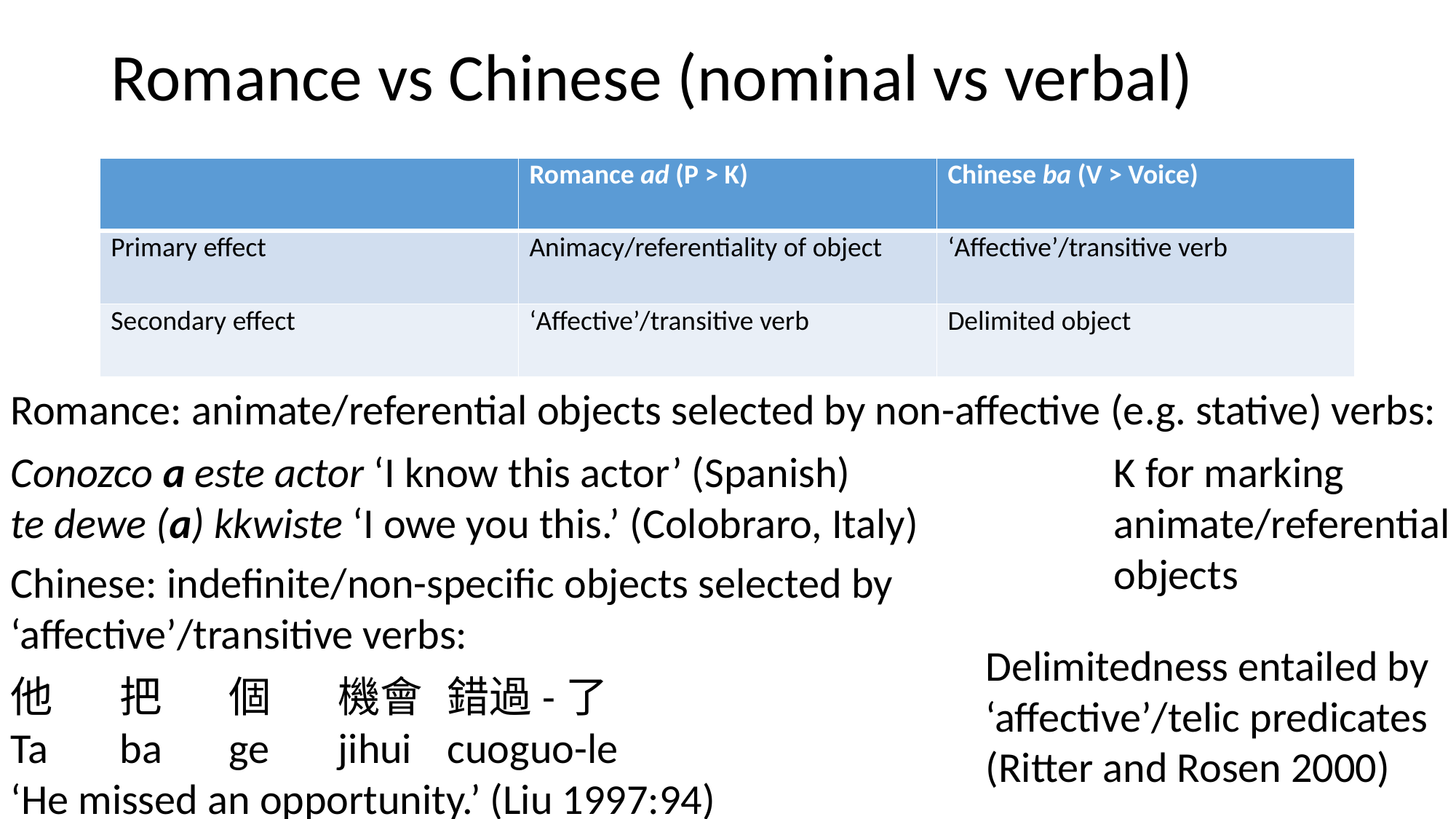

# Romance vs Chinese (nominal vs verbal)
|  | Romance ad (P > K) | Chinese ba (V > Voice) |
| --- | --- | --- |
| Primary effect | Animacy/referentiality of object | ‘Affective’/transitive verb |
| Secondary effect | ‘Affective’/transitive verb | Delimited object |
Romance: animate/referential objects selected by non-affective (e.g. stative) verbs:
Conozco a este actor ‘I know this actor’ (Spanish)
te dewe (a) kkwiste ‘I owe you this.’ (Colobraro, Italy)
K for marking animate/referential objects
Chinese: indefinite/non-specific objects selected by ‘affective’/transitive verbs:
Delimitedness entailed by ‘affective’/telic predicates (Ritter and Rosen 2000)
他	把	個	機會	錯過-了
Ta	ba	ge	jihui	cuoguo-le
‘He missed an opportunity.’ (Liu 1997:94)